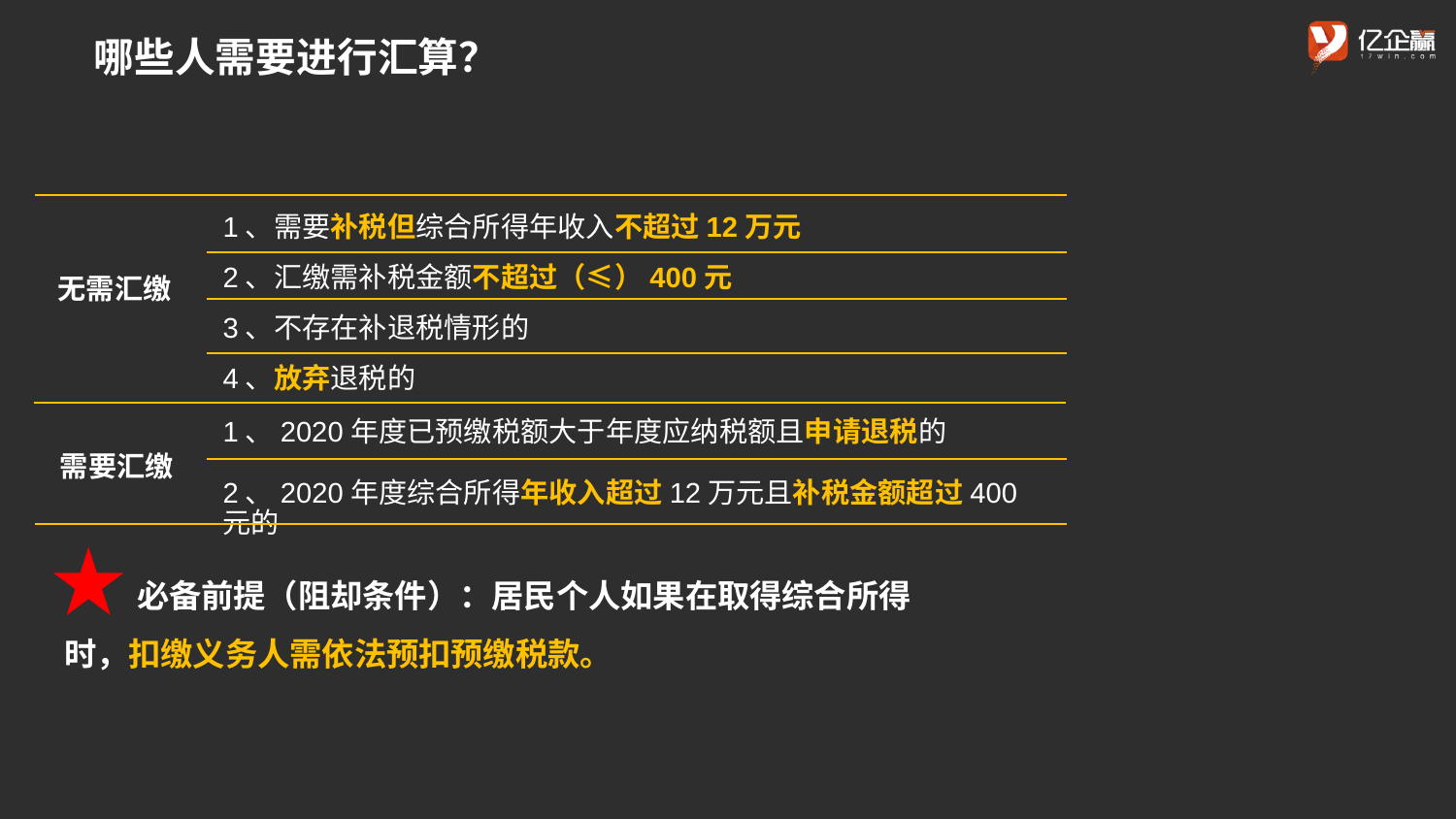

哪些人需要进行汇算？

无需汇缴
1、需要补税但综合所得年收入不超过12万元

2、汇缴需补税金额不超过（≤）400元

3、不存在补退税情形的

4、放弃退税的

需要汇缴
1、2020年度已预缴税额大于年度应纳税额且申请退税的

2、2020年度综合所得年收入超过12万元且补税金额超过400元的

必备前提（阻却条件）：居民个人如果在取得综合所得时，扣缴义务人需依法预扣预缴税款。